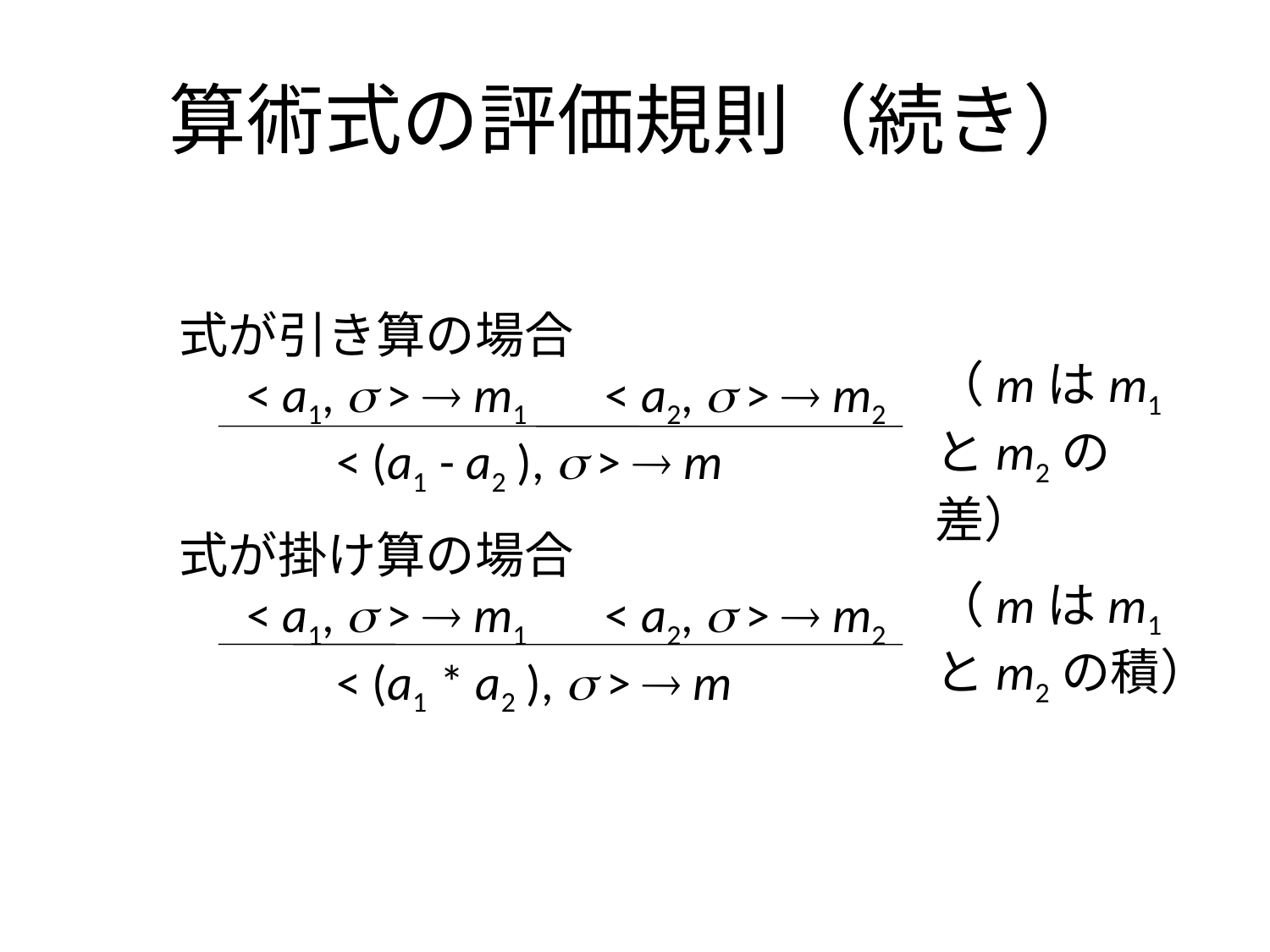

# 算術式の評価規則（続き）
式が引き算の場合
      < a1, σ > → m1       < a2, σ > → m2
              < (a1  - a2 ), σ > → m
（mはm1とm2の差）
式が掛け算の場合
      < a1, σ > → m1       < a2, σ > → m2
              < (a1  * a2 ), σ > → m
（mはm1とm2の積）